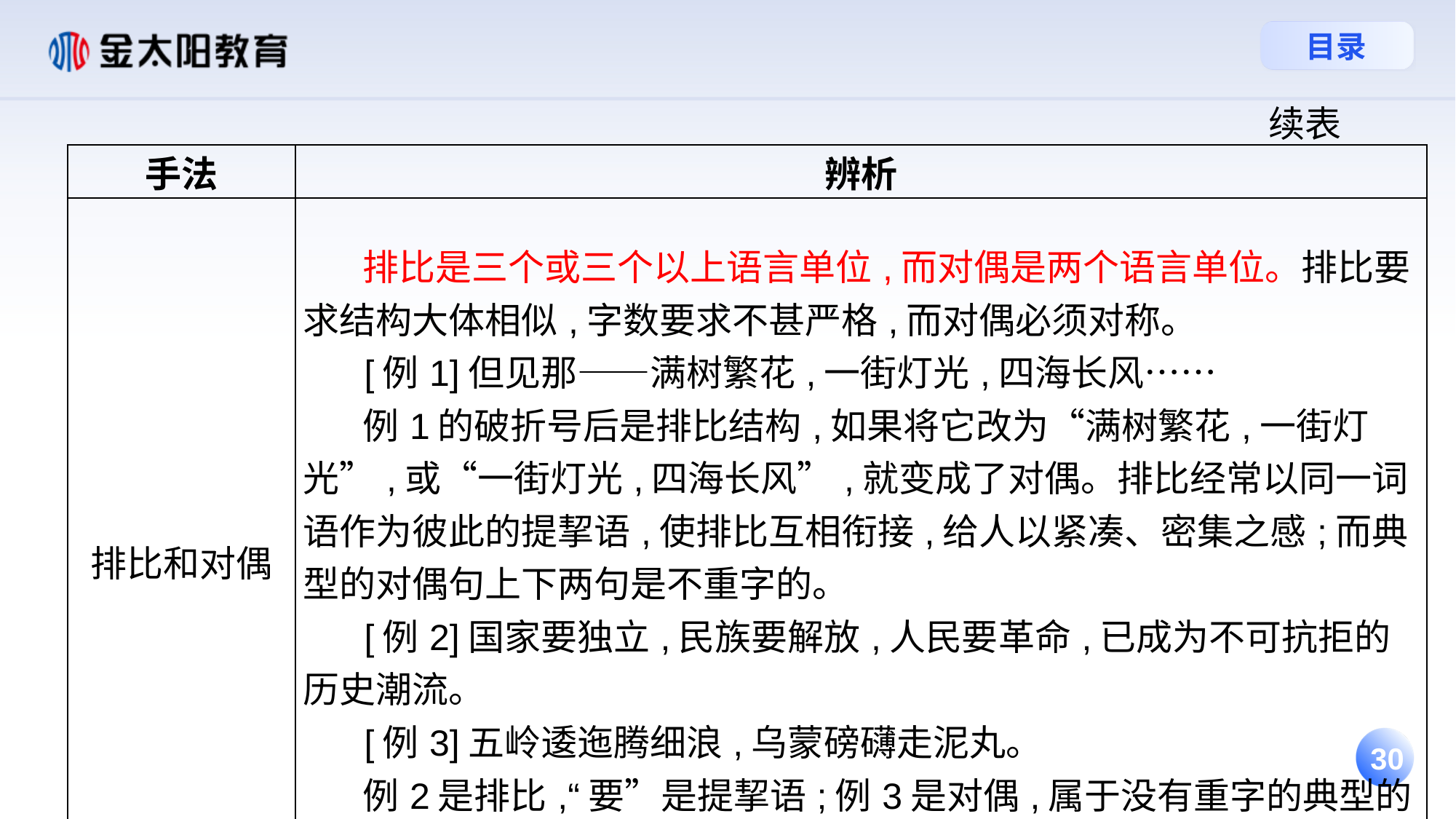

续表
| 手法 | 辨析 |
| --- | --- |
| 排比和对偶 | 排比是三个或三个以上语言单位,而对偶是两个语言单位。排比要求结构大体相似,字数要求不甚严格,而对偶必须对称。 [例1]但见那——满树繁花,一街灯光,四海长风…… 例1的破折号后是排比结构,如果将它改为“满树繁花,一街灯光”,或“一街灯光,四海长风”,就变成了对偶。排比经常以同一词语作为彼此的提挈语,使排比互相衔接,给人以紧凑、密集之感;而典型的对偶句上下两句是不重字的。 [例2]国家要独立,民族要解放,人民要革命,已成为不可抗拒的历史潮流。 [例3]五岭逶迤腾细浪,乌蒙磅礴走泥丸。 例2是排比,“要”是提挈语;例3是对偶,属于没有重字的典型的对偶句。 对偶在平仄、对仗方面有一定要求,排比则无此要求。 |